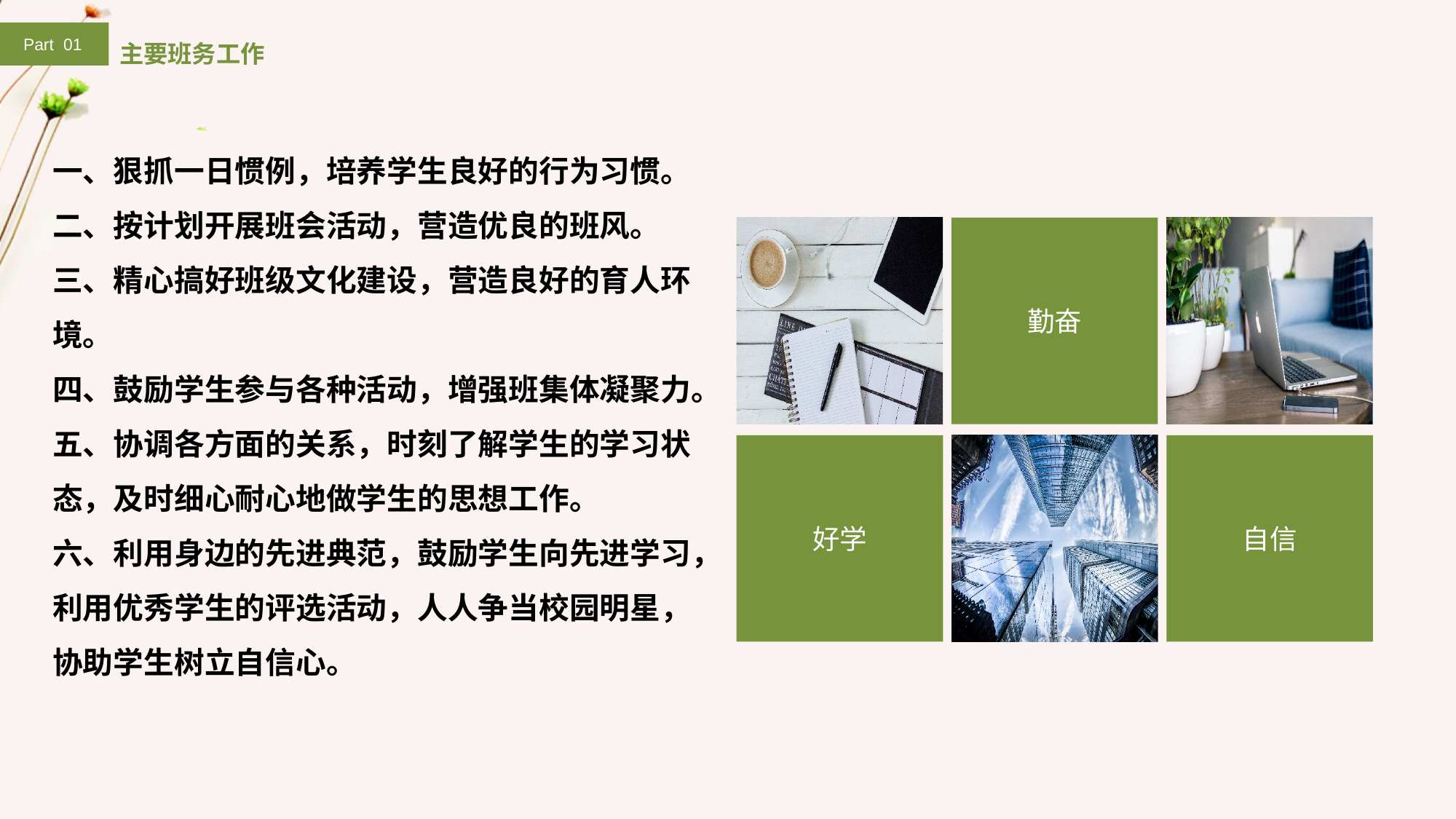

主要班务工作
Part  01
一、狠抓一日惯例，培养学生良好的行为习惯。
二、按计划开展班会活动，营造优良的班风。
三、精心搞好班级文化建设，营造良好的育人环境。
四、鼓励学生参与各种活动，增强班集体凝聚力。
五、协调各方面的关系，时刻了解学生的学习状态，及时细心耐心地做学生的思想工作。
六、利用身边的先进典范，鼓励学生向先进学习，利用优秀学生的评选活动，人人争当校园明星，协助学生树立自信心。

勤奋

好学

自信